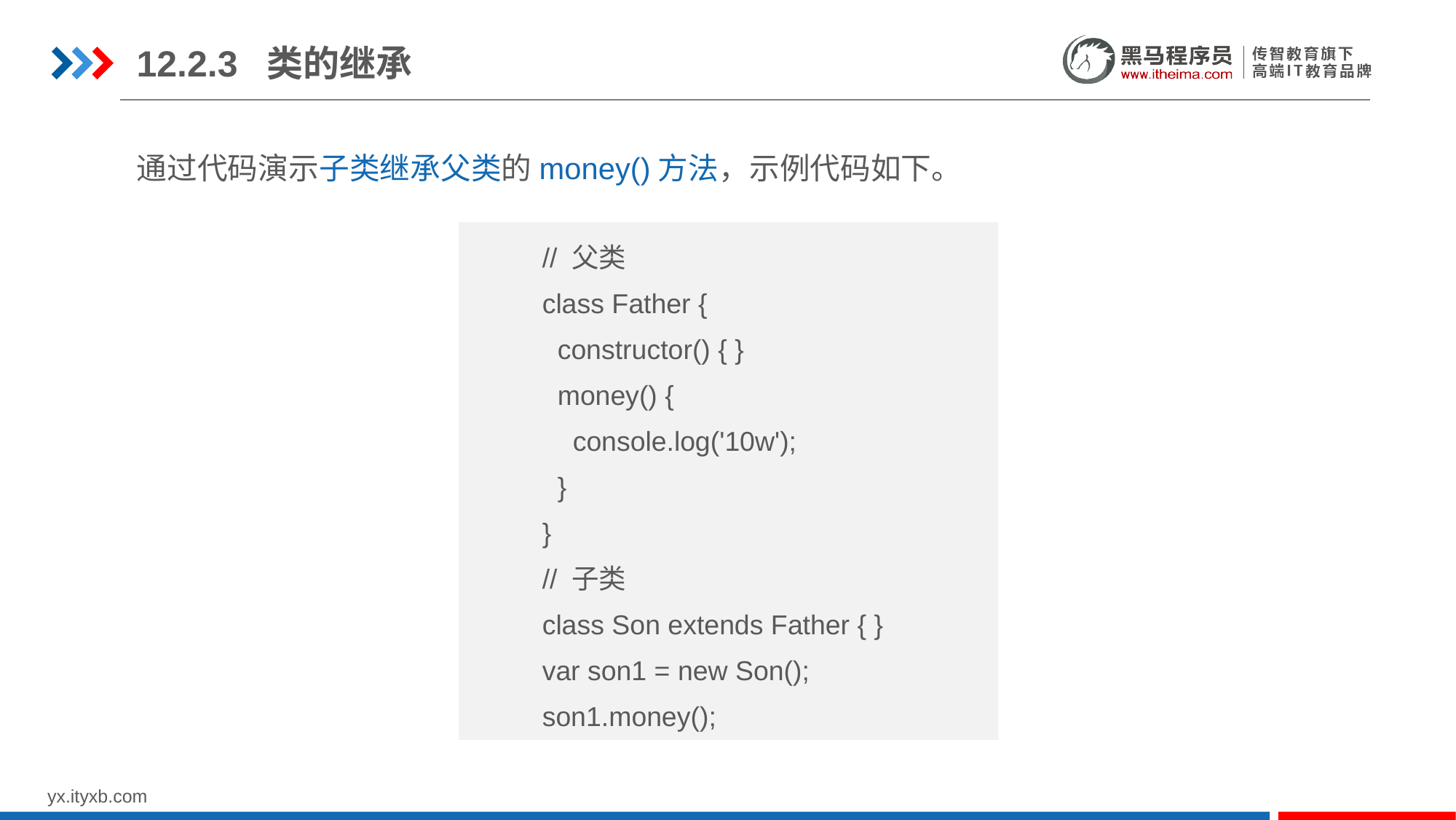

12.2.3  类的继承
通过代码演示子类继承父类的money()方法，示例代码如下。
// 父类
class Father {
  constructor() { }
  money() {
    console.log('10w');
  }
}
// 子类
class Son extends Father { }
var son1 = new Son();
son1.money();